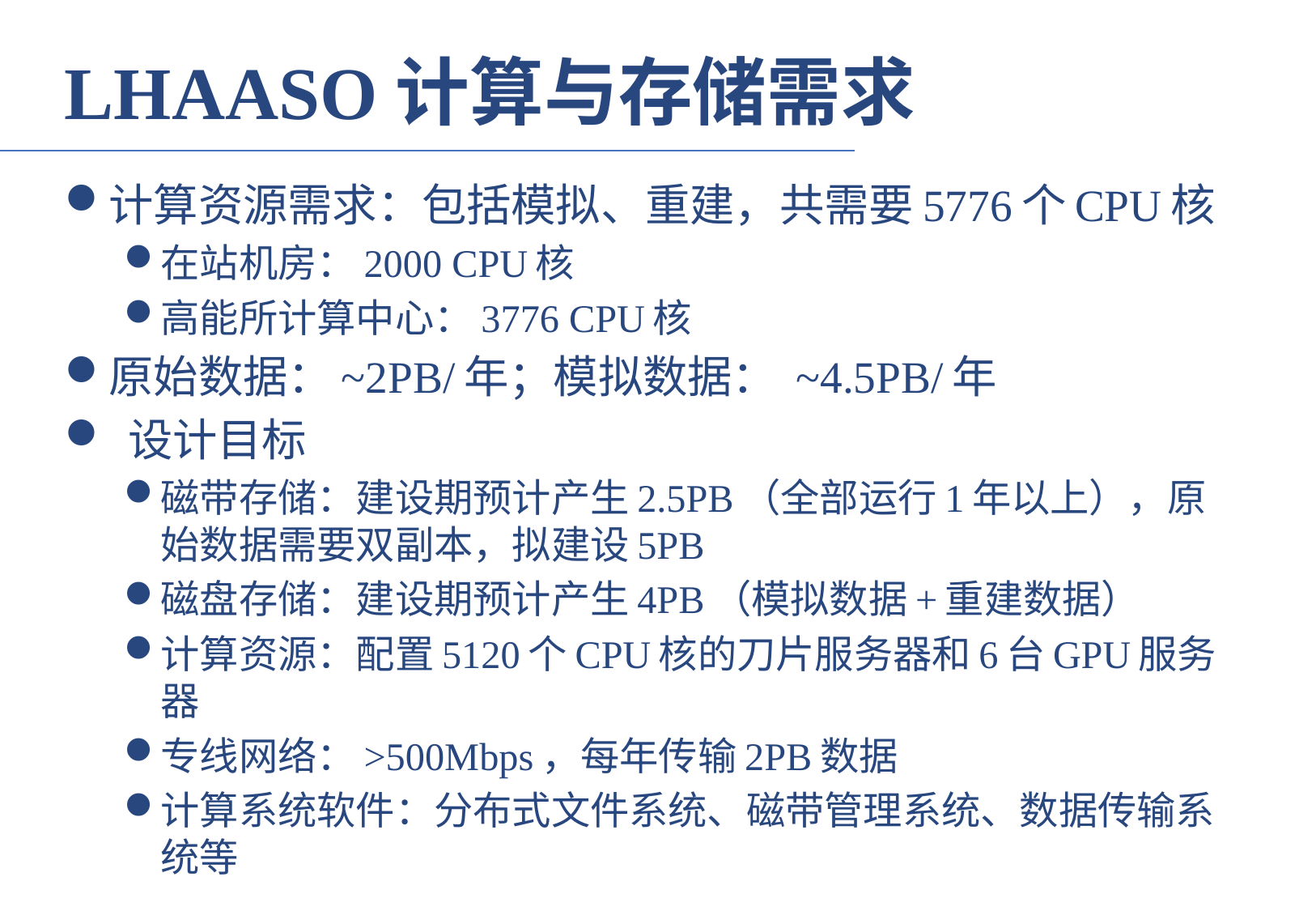

LHAASO计算与存储需求
计算资源需求：包括模拟、重建，共需要5776个CPU核
在站机房：2000 CPU核
高能所计算中心：3776 CPU核
原始数据：~2PB/年；模拟数据： ~4.5PB/年
 设计目标
磁带存储：建设期预计产生2.5PB（全部运行1年以上），原始数据需要双副本，拟建设5PB
磁盘存储：建设期预计产生4PB（模拟数据+重建数据）
计算资源：配置5120个CPU核的刀片服务器和6台GPU服务器
专线网络：>500Mbps，每年传输2PB数据
计算系统软件：分布式文件系统、磁带管理系统、数据传输系统等